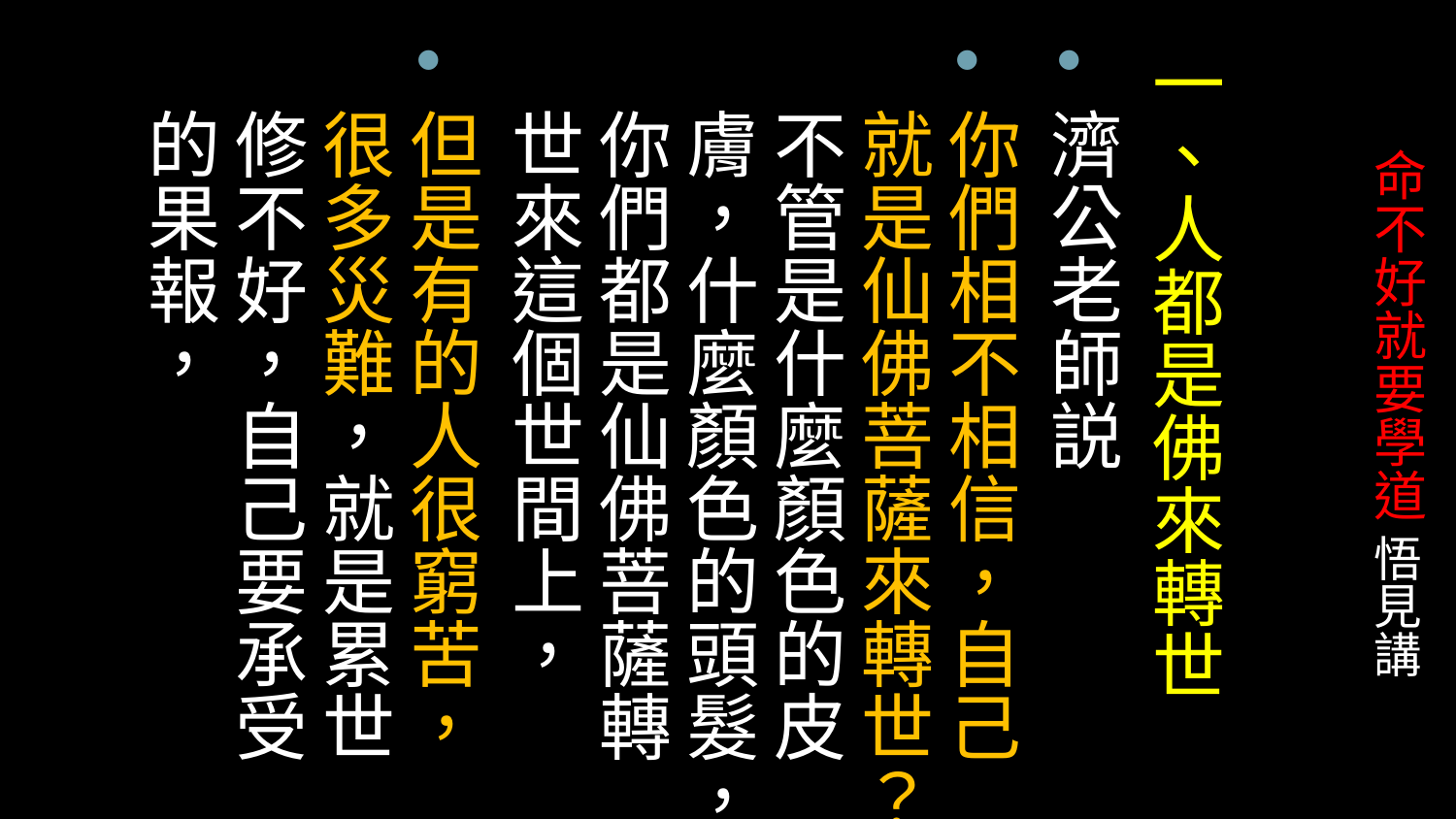

一、人都是佛來轉世
濟公老師説
你們相不相信，自己就是仙佛菩薩來轉世？不管是什麼顏色的皮膚，什麼顏色的頭髮，你們都是仙佛菩薩轉世來這個世間上，
但是有的人很窮苦，很多災難，就是累世修不好，自己要承受的果報，

# 命不好就要學道 悟見講